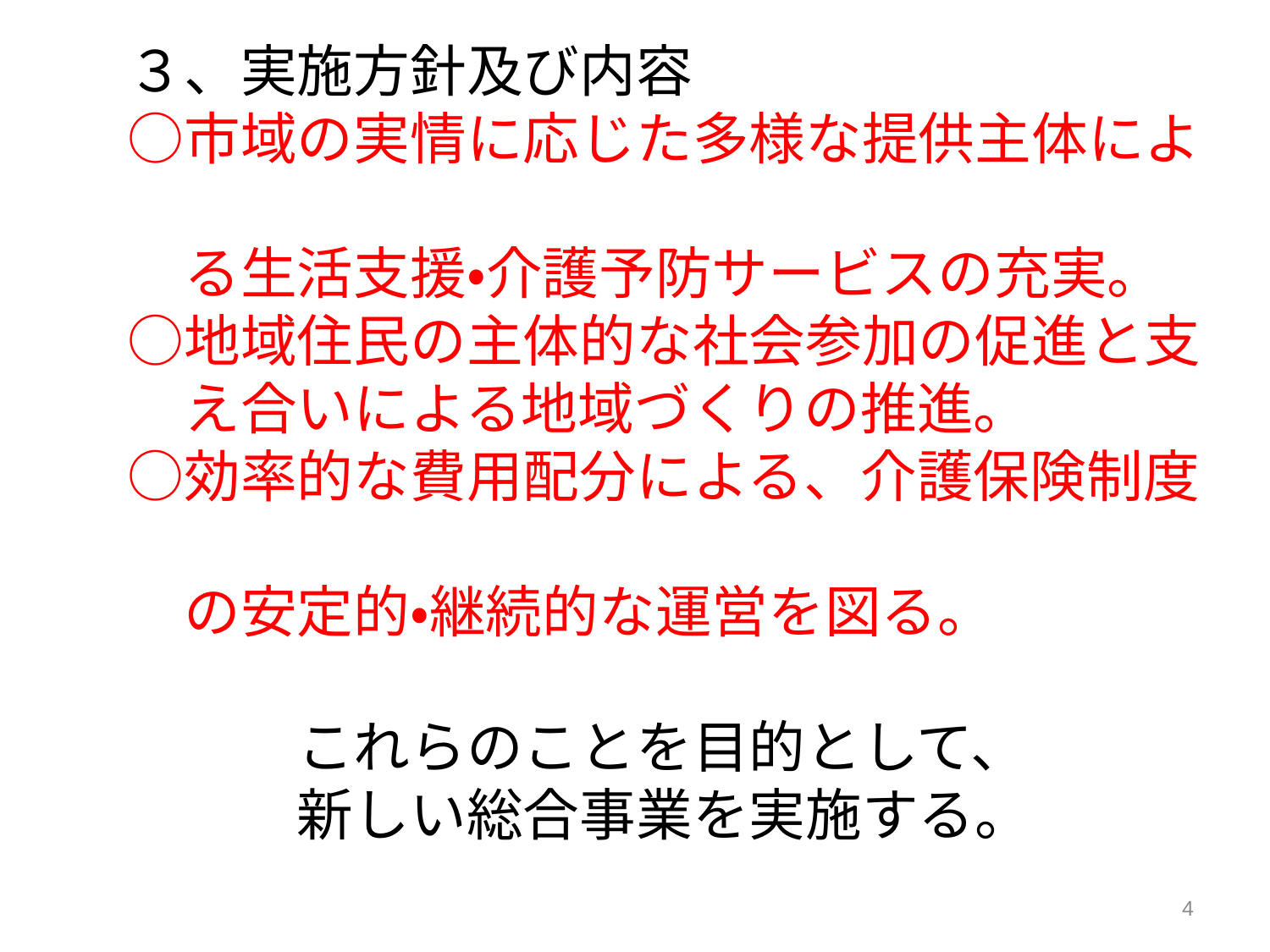

# ３、実施方針及び内容 ○市域の実情に応じた多様な提供主体によ　　 　る生活支援・介護予防サービスの充実。○地域住民の主体的な社会参加の促進と支 　え合いによる地域づくりの推進。 ○効率的な費用配分による、介護保険制度　 　の安定的・継続的な運営を図る。 　　　これらのことを目的として、 　　　新しい総合事業を実施する。
4